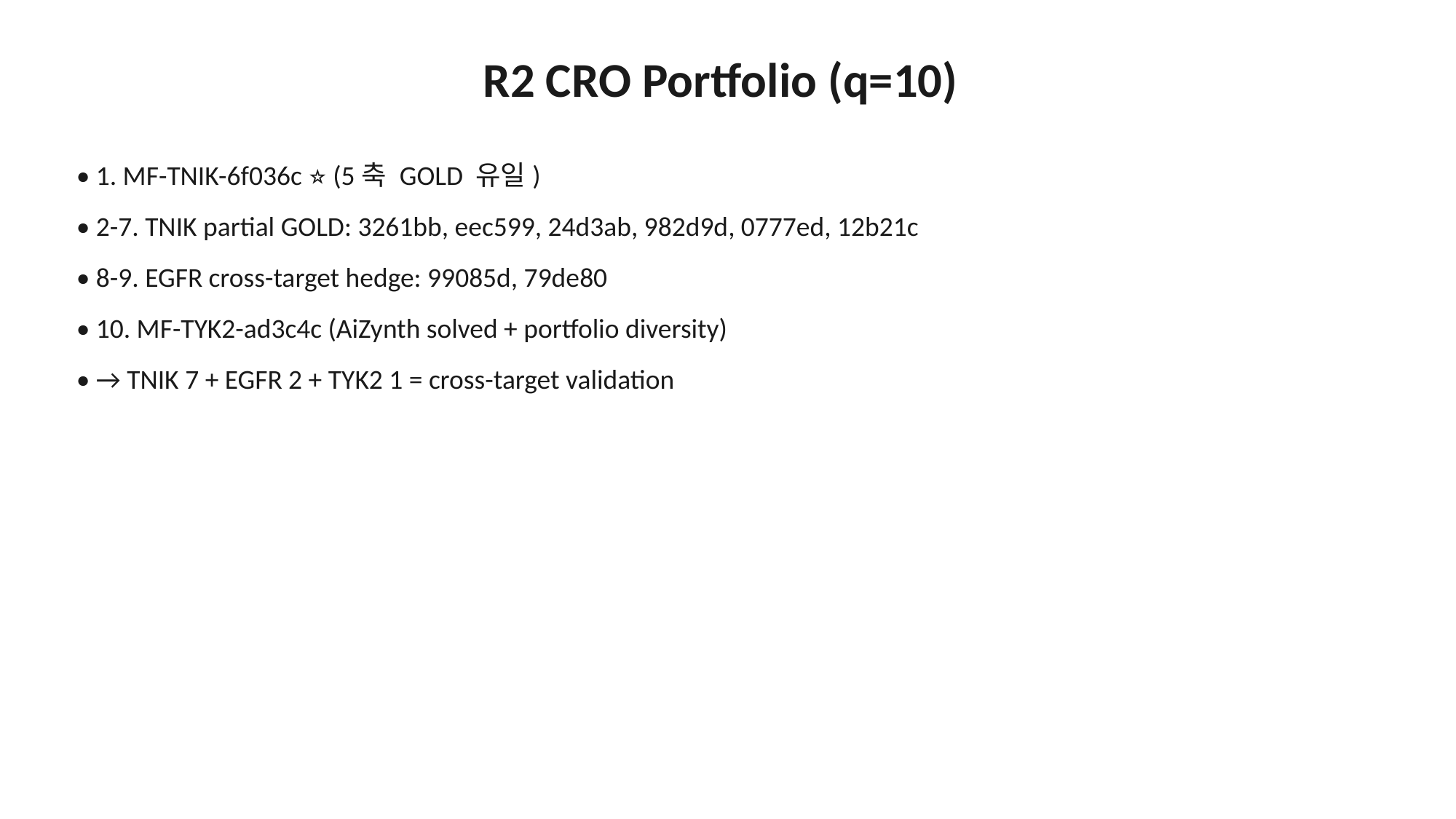

R2 CRO Portfolio (q=10)
• 1. MF-TNIK-6f036c ⭐ (5축 GOLD 유일)
• 2-7. TNIK partial GOLD: 3261bb, eec599, 24d3ab, 982d9d, 0777ed, 12b21c
• 8-9. EGFR cross-target hedge: 99085d, 79de80
• 10. MF-TYK2-ad3c4c (AiZynth solved + portfolio diversity)
• → TNIK 7 + EGFR 2 + TYK2 1 = cross-target validation